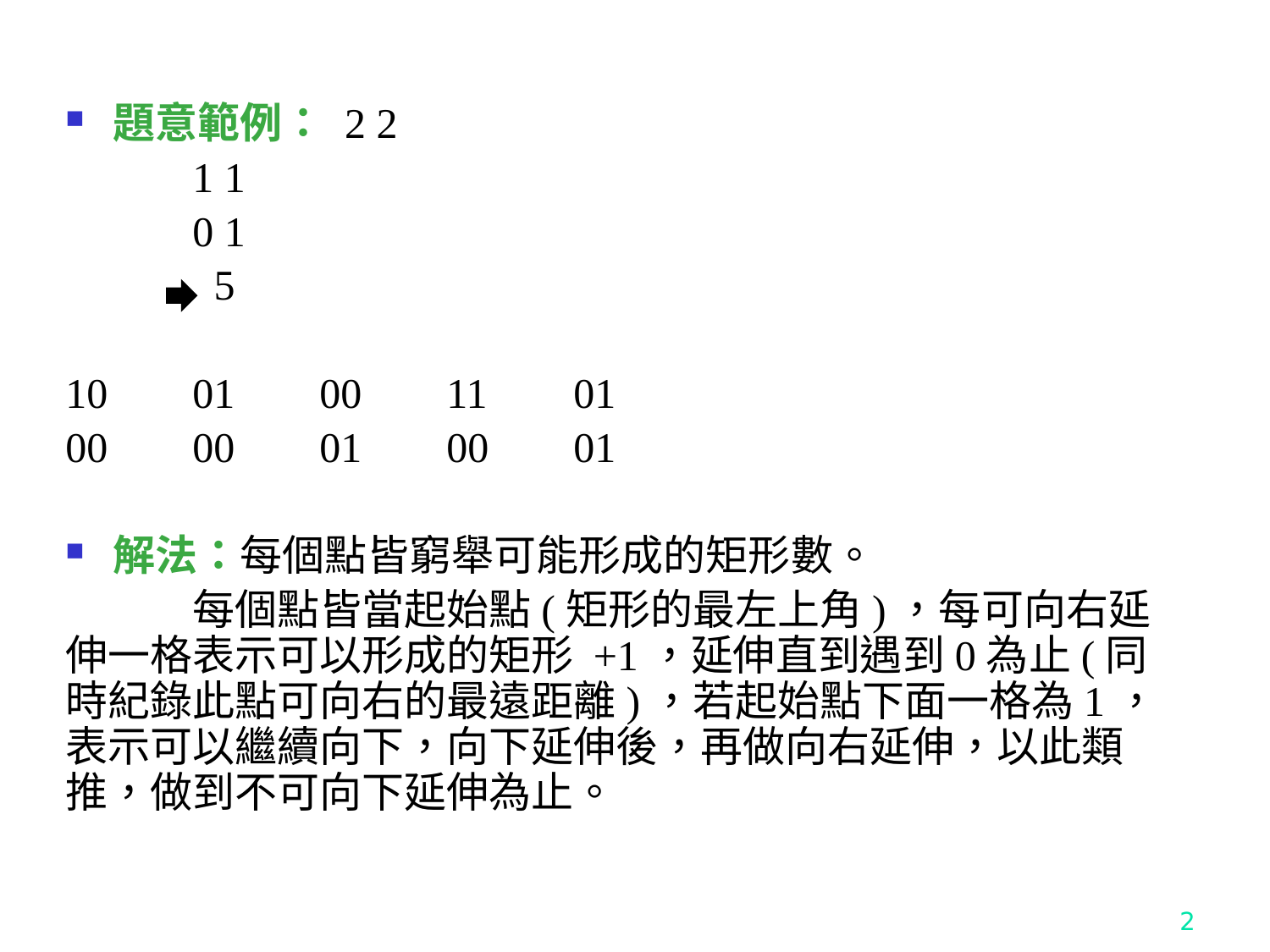

題意範例： 2 2
	1 1
	0 1
	  5

10	01	00	11	01
00	00	01	00	01

解法：每個點皆窮舉可能形成的矩形數。
	每個點皆當起始點(矩形的最左上角)，每可向右延伸一格表示可以形成的矩形 +1，延伸直到遇到0為止(同時紀錄此點可向右的最遠距離)，若起始點下面一格為1，表示可以繼續向下，向下延伸後，再做向右延伸，以此類推，做到不可向下延伸為止。

2